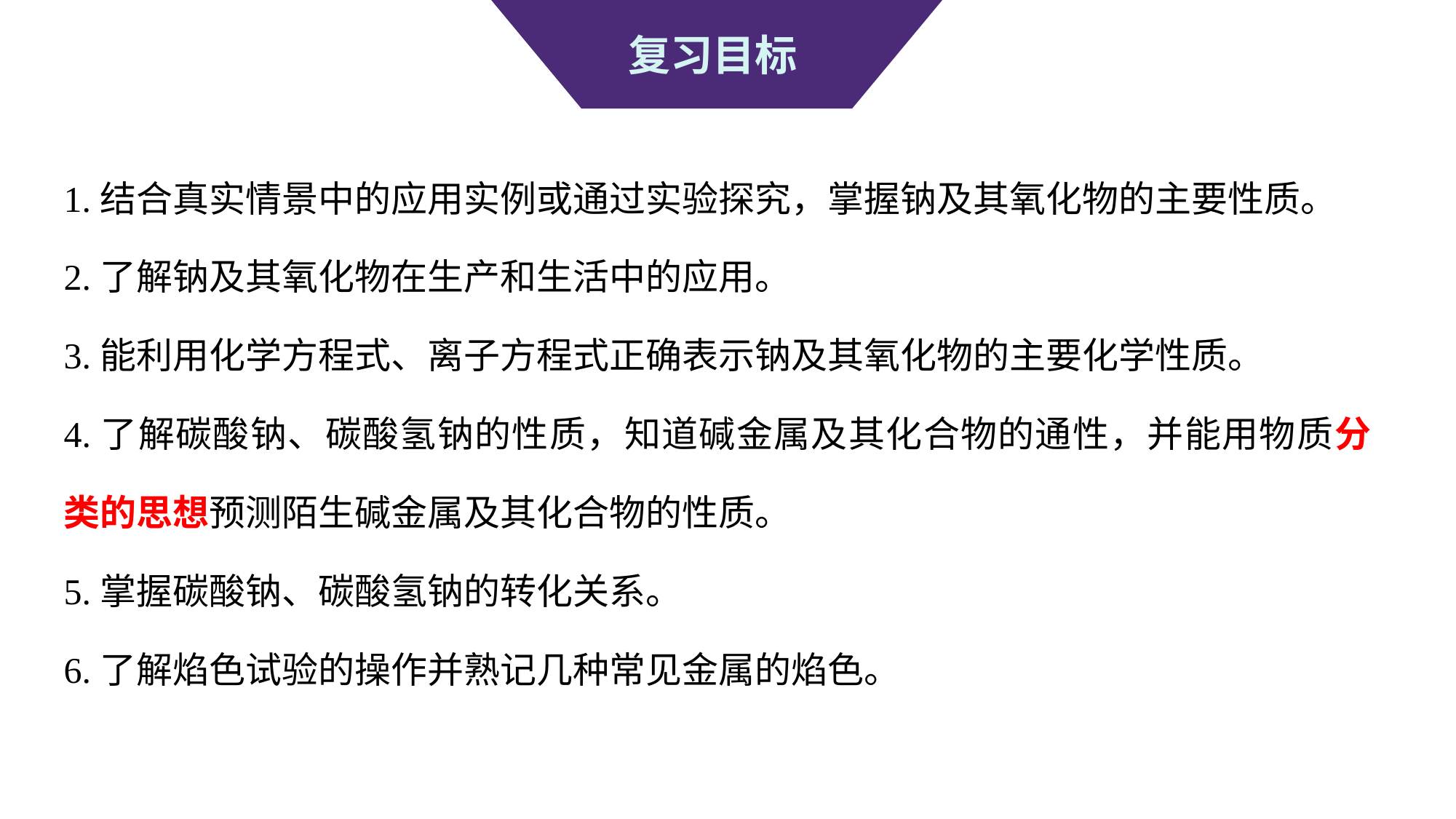

复习目标
1.结合真实情景中的应用实例或通过实验探究，掌握钠及其氧化物的主要性质。
2.了解钠及其氧化物在生产和生活中的应用。
3.能利用化学方程式、离子方程式正确表示钠及其氧化物的主要化学性质。
4.了解碳酸钠、碳酸氢钠的性质，知道碱金属及其化合物的通性，并能用物质分类的思想预测陌生碱金属及其化合物的性质。
5.掌握碳酸钠、碳酸氢钠的转化关系。
6.了解焰色试验的操作并熟记几种常见金属的焰色。